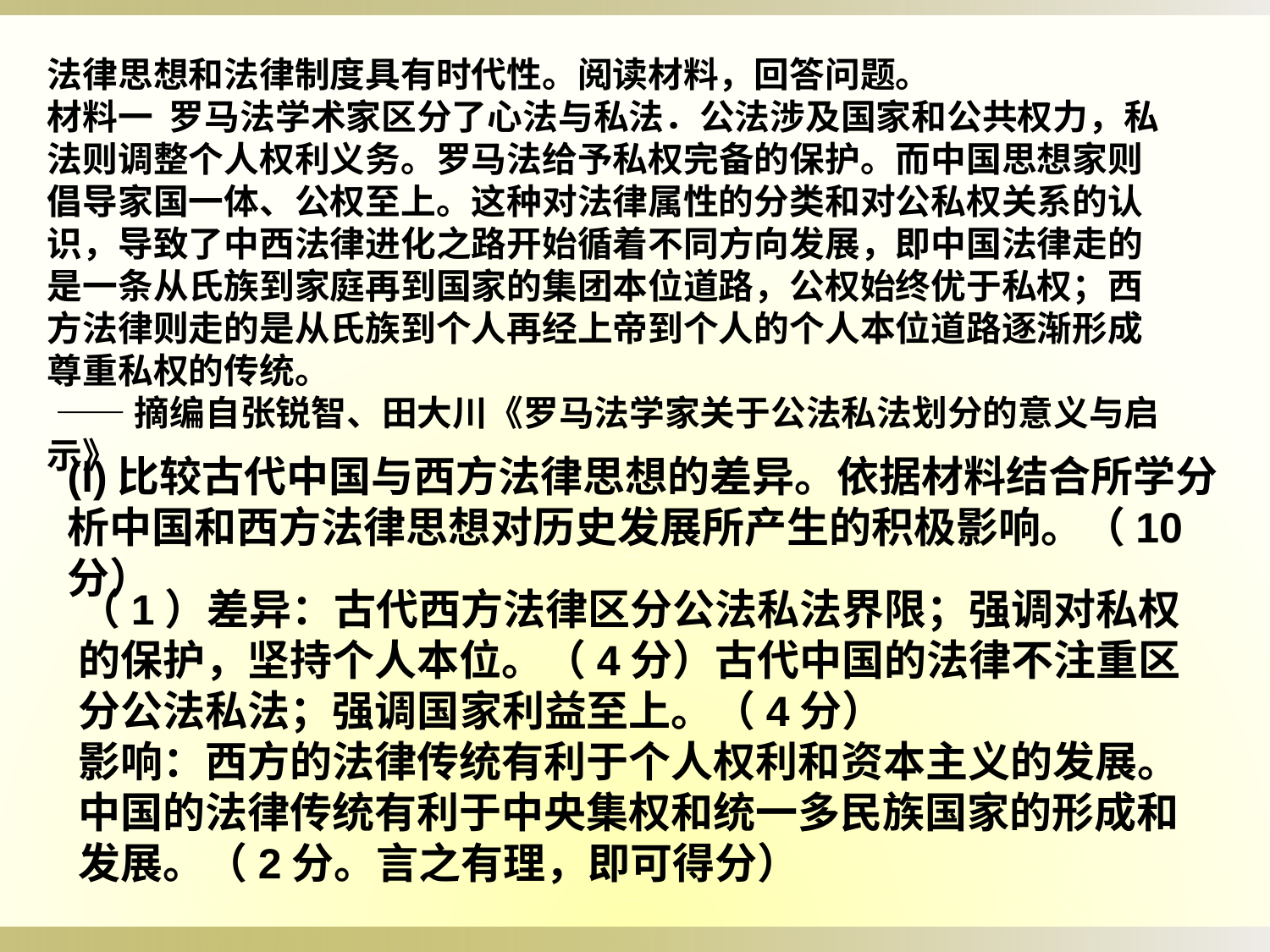

法律思想和法律制度具有时代性。阅读材料，回答问题。
材料一  罗马法学术家区分了心法与私法．公法涉及国家和公共权力，私法则调整个人权利义务。罗马法给予私权完备的保护。而中国思想家则倡导家国一体、公权至上。这种对法律属性的分类和对公私权关系的认识，导致了中西法律进化之路开始循着不同方向发展，即中国法律走的是一条从氏族到家庭再到国家的集团本位道路，公权始终优于私权；西方法律则走的是从氏族到个人再经上帝到个人的个人本位道路逐渐形成尊重私权的传统。
 ——摘编自张锐智、田大川《罗马法学家关于公法私法划分的意义与启示》
(l)比较古代中国与西方法律思想的差异。依据材料结合所学分析中国和西方法律思想对历史发展所产生的积极影响。（10分）
（1）差异：古代西方法律区分公法私法界限；强调对私权的保护，坚持个人本位。（4分）古代中国的法律不注重区分公法私法；强调国家利益至上。（4分）
影响：西方的法律传统有利于个人权利和资本主义的发展。中国的法律传统有利于中央集权和统一多民族国家的形成和发展。（2分。言之有理，即可得分）